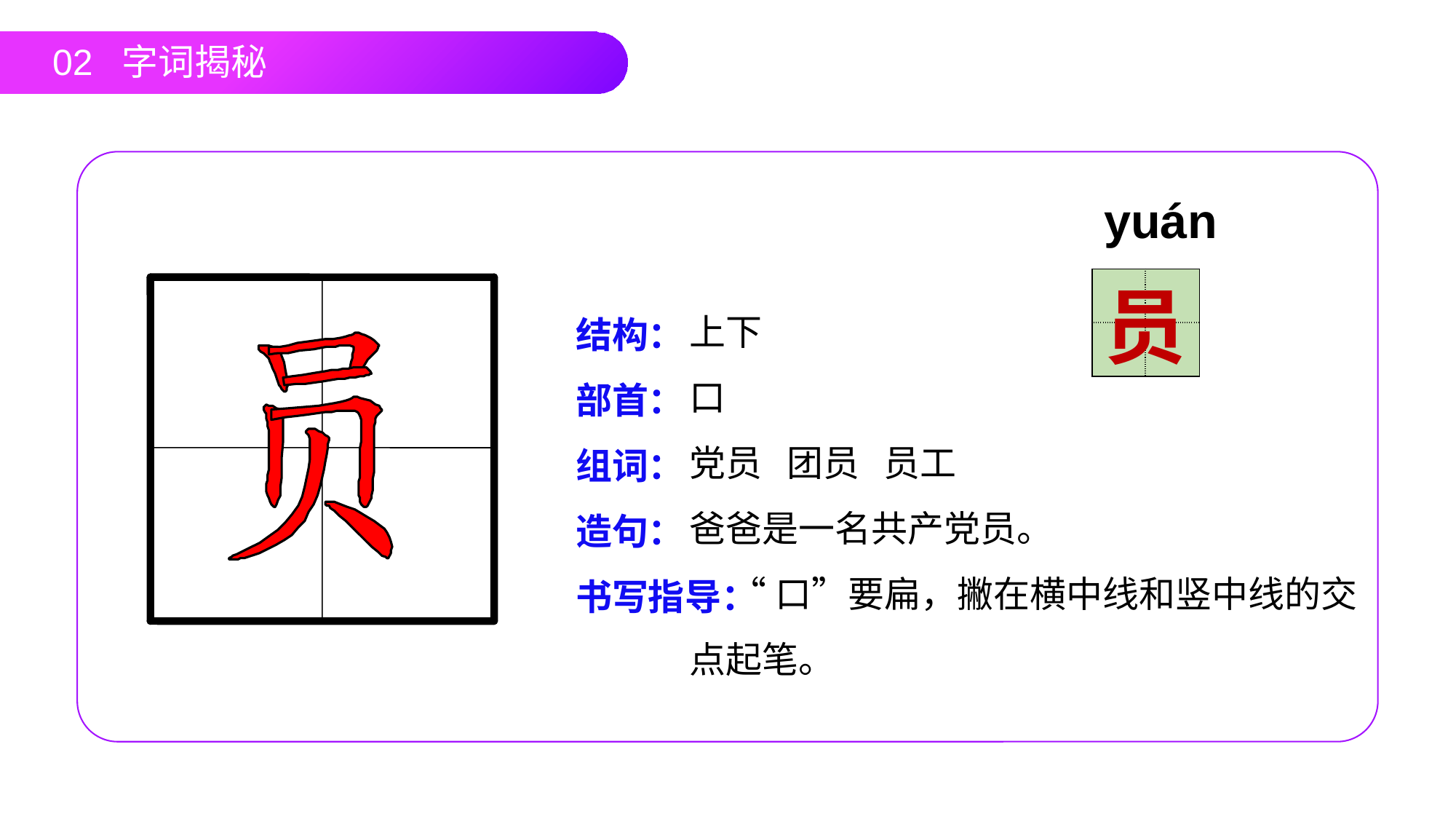

02  字词揭秘
yuán
|  |  |
| --- | --- |
|  |  |
员

上下
口
党员   团员   员工
爸爸是一名共产党员。
     “口”要扁，撇在横中线和竖中线的交点起笔。
结构：
部首：
组词：
造句：
书写指导：